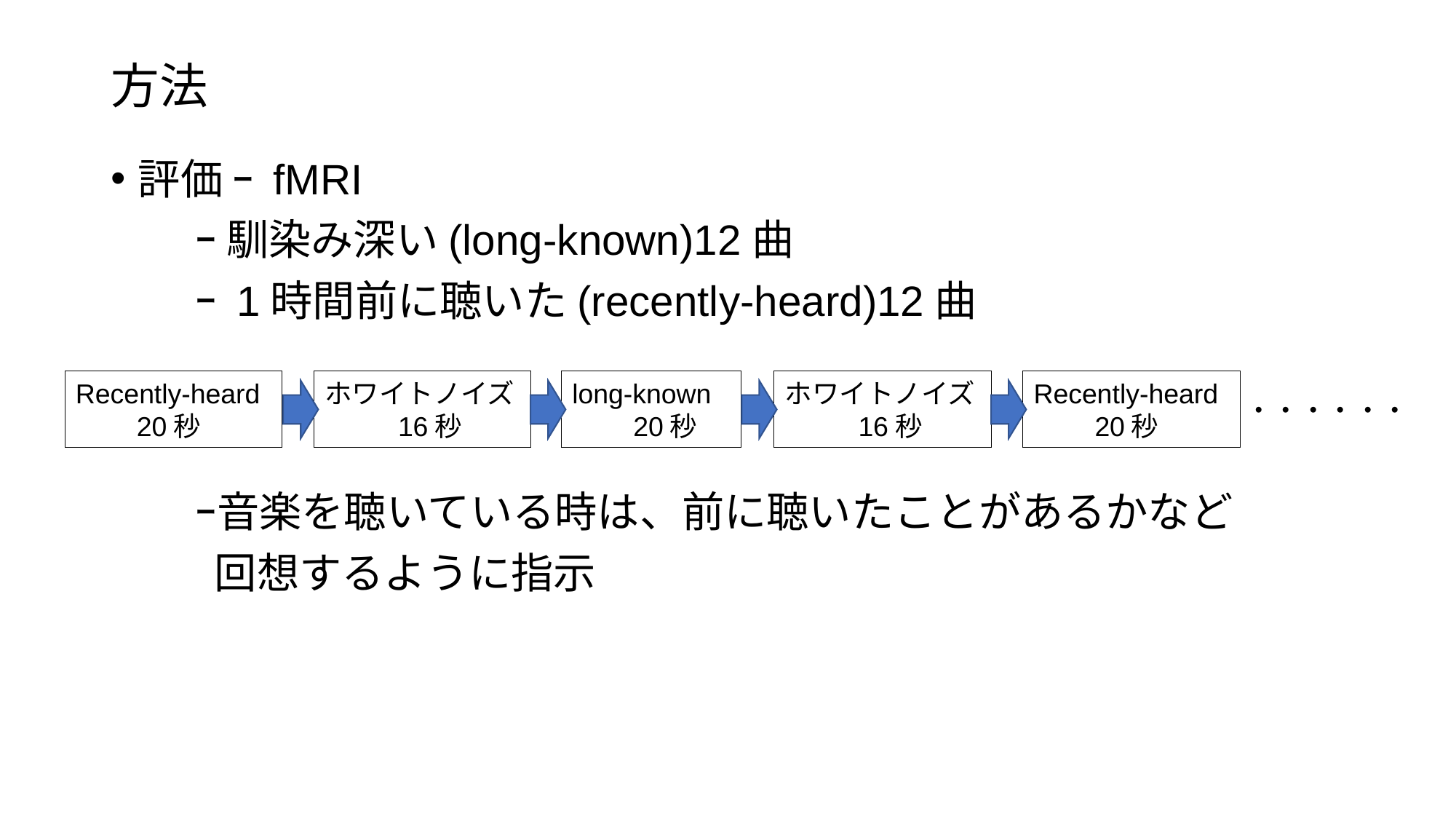

方法

評価 ｰ fMRI
　　ｰ 馴染み深い(long-known)12曲
　　ｰ 1時間前に聴いた(recently-heard)12曲

　　ｰ音楽を聴いている時は、前に聴いたことがあるかなど
　　  回想するように指示
ホワイトノイズ
　　  16秒
Recently-heard
　　20秒
long-known
　　20秒
ホワイトノイズ
　　  16秒
Recently-heard
　　20秒

・・・・・・